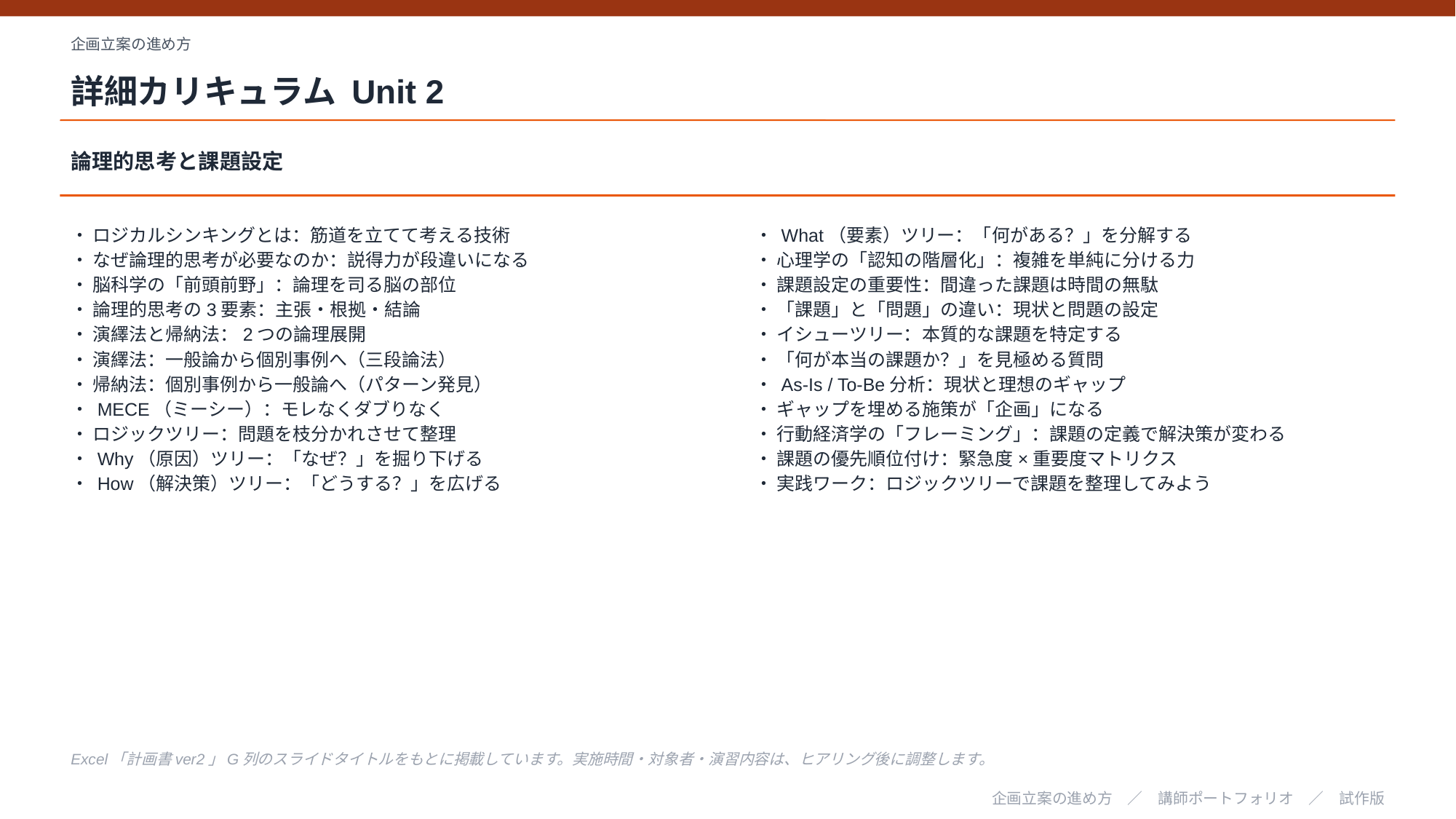

企画立案の進め方
詳細カリキュラム Unit 2

論理的思考と課題設定

・ ロジカルシンキングとは：筋道を立てて考える技術
・ なぜ論理的思考が必要なのか：説得力が段違いになる
・ 脳科学の「前頭前野」：論理を司る脳の部位
・ 論理的思考の3要素：主張・根拠・結論
・ 演繹法と帰納法：2つの論理展開
・ 演繹法：一般論から個別事例へ（三段論法）
・ 帰納法：個別事例から一般論へ（パターン発見）
・ MECE（ミーシー）：モレなくダブりなく
・ ロジックツリー：問題を枝分かれさせて整理
・ Why（原因）ツリー：「なぜ？」を掘り下げる
・ How（解決策）ツリー：「どうする？」を広げる
・ What（要素）ツリー：「何がある？」を分解する
・ 心理学の「認知の階層化」：複雑を単純に分ける力
・ 課題設定の重要性：間違った課題は時間の無駄
・ 「課題」と「問題」の違い：現状と問題の設定
・ イシューツリー：本質的な課題を特定する
・ 「何が本当の課題か？」を見極める質問
・ As-Is / To-Be分析：現状と理想のギャップ
・ ギャップを埋める施策が「企画」になる
・ 行動経済学の「フレーミング」：課題の定義で解決策が変わる
・ 課題の優先順位付け：緊急度×重要度マトリクス
・ 実践ワーク：ロジックツリーで課題を整理してみよう
Excel「計画書ver2」G列のスライドタイトルをもとに掲載しています。実施時間・対象者・演習内容は、ヒアリング後に調整します。
企画立案の進め方　／　講師ポートフォリオ　／　試作版